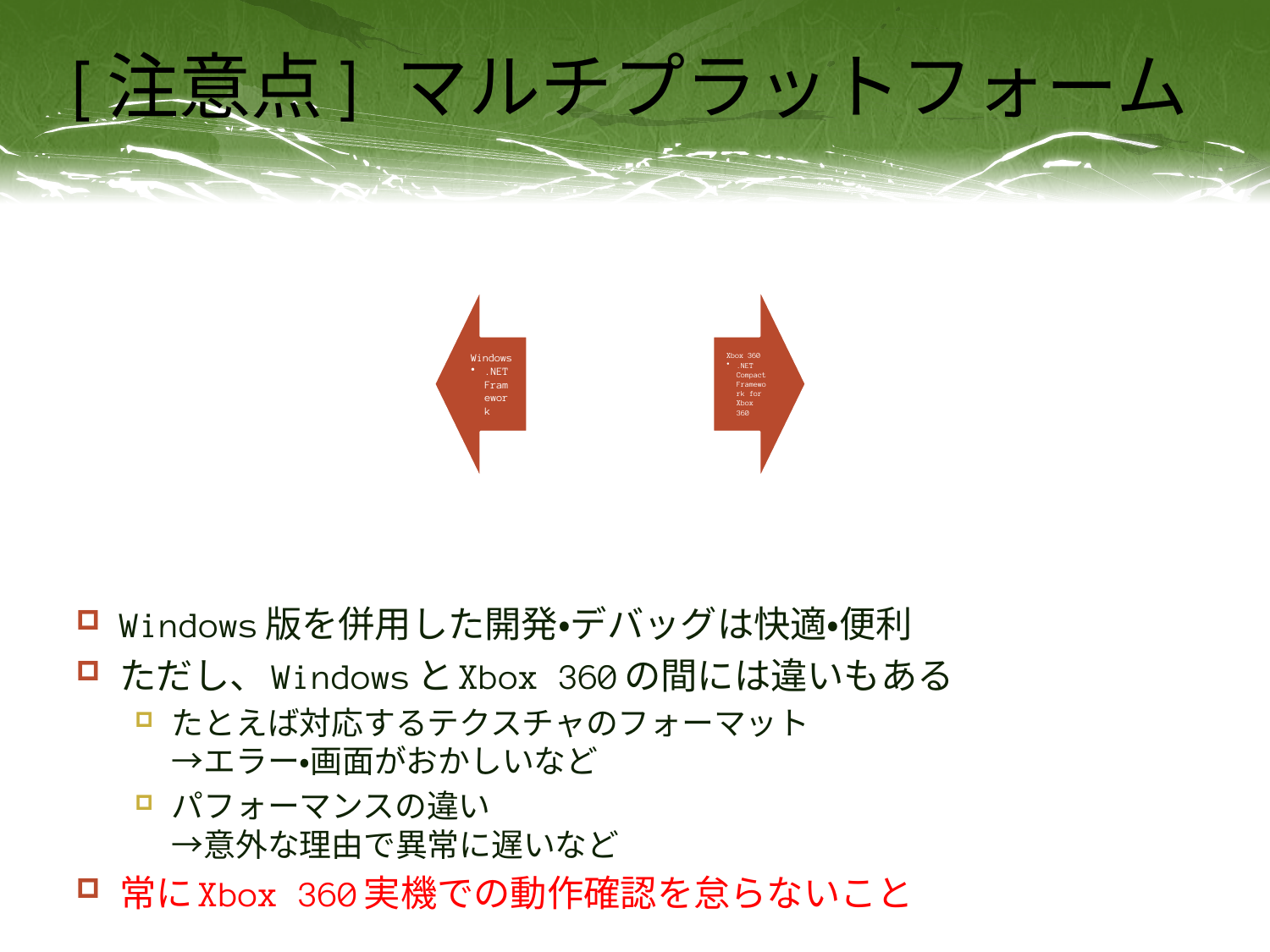

# [注意点] マルチプラットフォーム
Windows
Xbox 360
.NET Framework
.NET Compact Framework for Xbox 360
Windows版を併用した開発・デバッグは快適・便利
ただし、WindowsとXbox 360の間には違いもある
たとえば対応するテクスチャのフォーマット
→エラー・画面がおかしいなど
パフォーマンスの違い
→意外な理由で異常に遅いなど
常にXbox 360実機での動作確認を怠らないこと